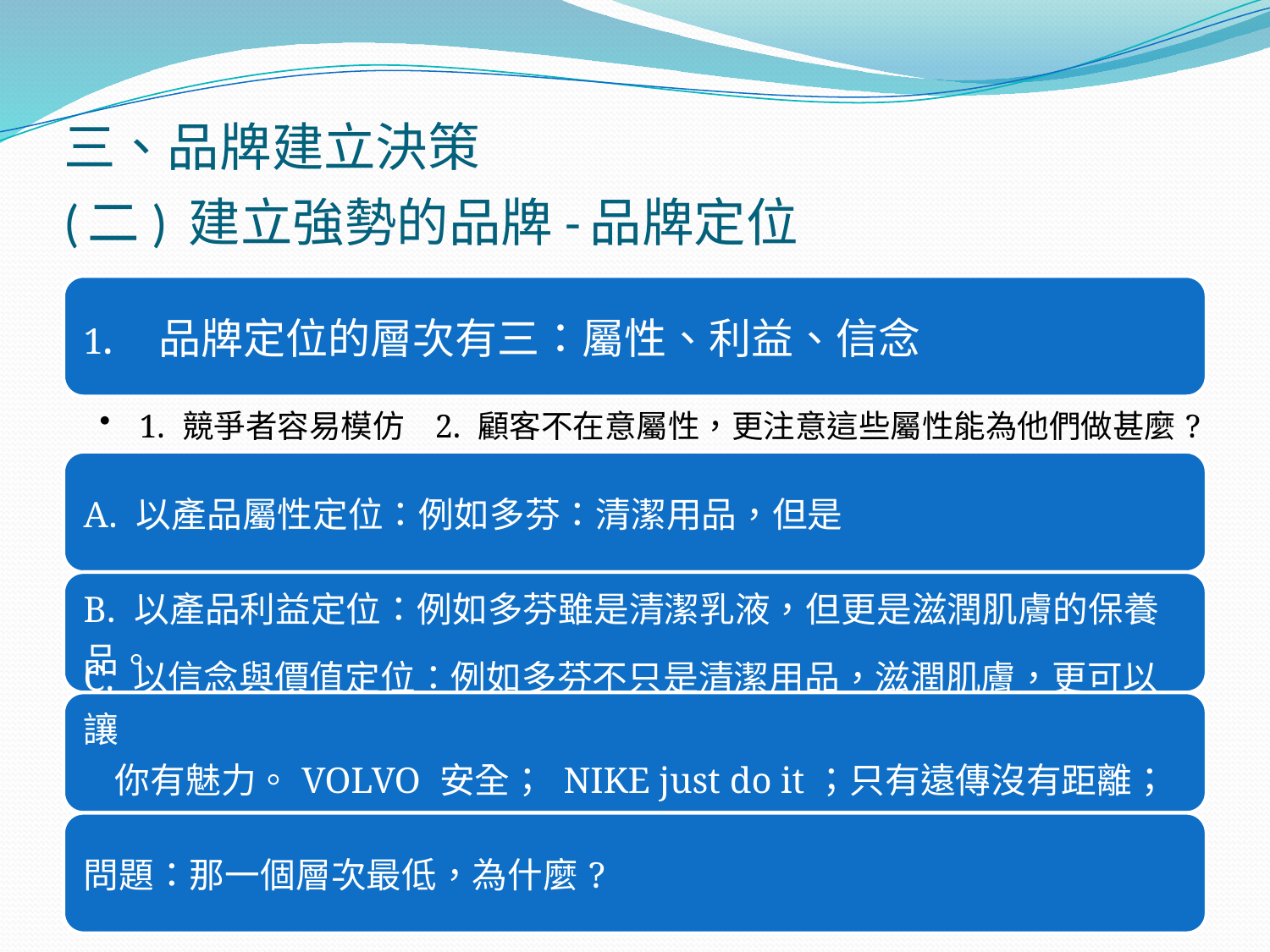

# 三、品牌建立決策 (二) 建立強勢的品牌-品牌定位
1.   品牌定位的層次有三：屬性、利益、信念
A. 以產品屬性定位：例如多芬：清潔用品，但是
B. 以產品利益定位：例如多芬雖是清潔乳液，但更是滋潤肌膚的保養品。
C. 以信念與價值定位：例如多芬不只是清潔用品，滋潤肌膚，更可以讓
    你有魅力。VOLVO 安全； NIKE just do it；只有遠傳沒有距離；大眾
問題：那一個層次最低，為什麼?
1. 競爭者容易模仿   2. 顧客不在意屬性，更注意這些屬性能為他們做甚麼?